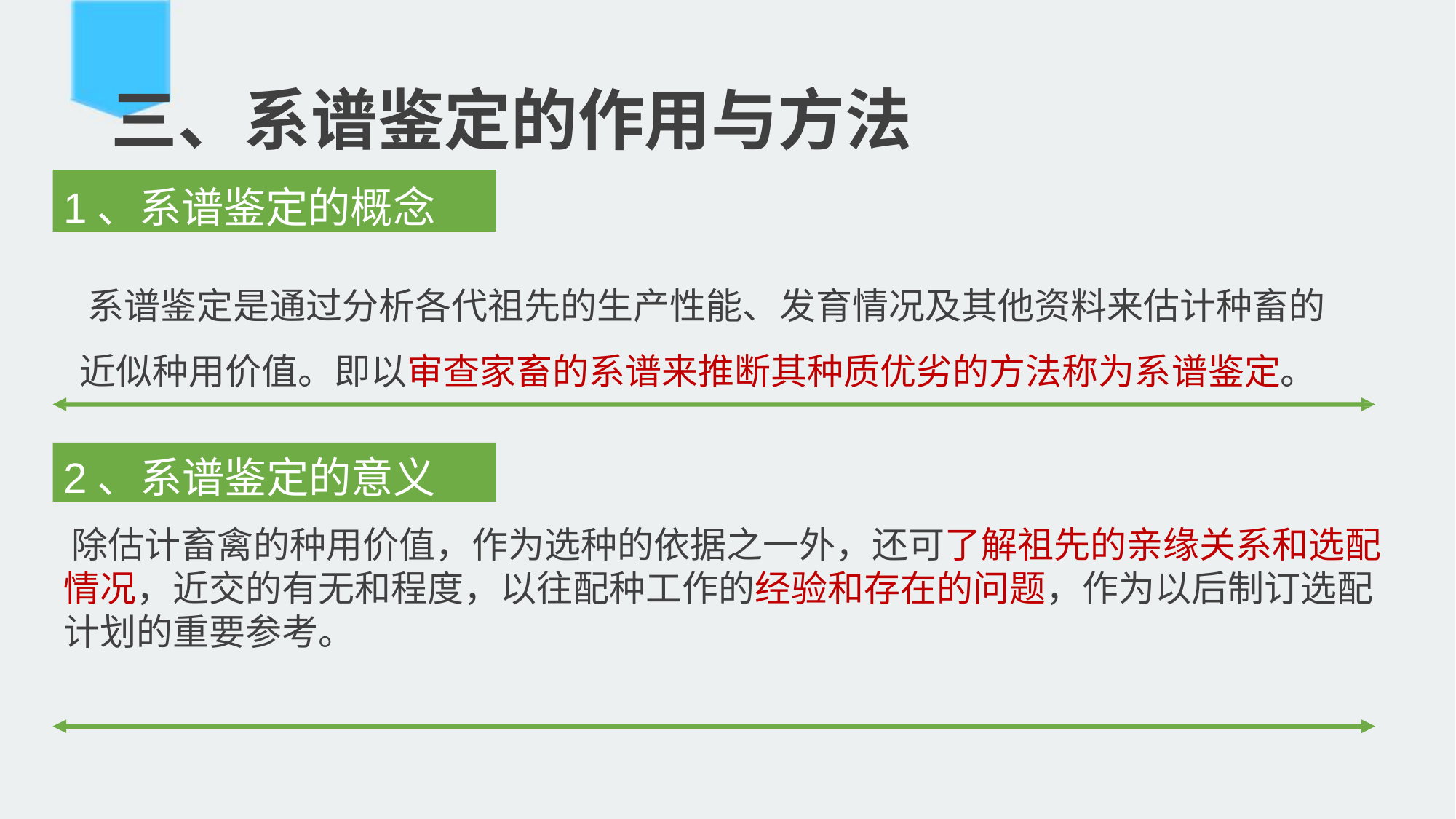

# 三、系谱鉴定的作用与方法
1、系谱鉴定的概念
系谱鉴定是通过分析各代祖先的生产性能、发育情况及其他资料来估计种畜的近似种用价值。即以审查家畜的系谱来推断其种质优劣的方法称为系谱鉴定。

2、系谱鉴定的意义
除估计畜禽的种用价值，作为选种的依据之一外，还可了解祖先的亲缘关系和选配情况，近交的有无和程度，以往配种工作的经验和存在的问题，作为以后制订选配计划的重要参考。